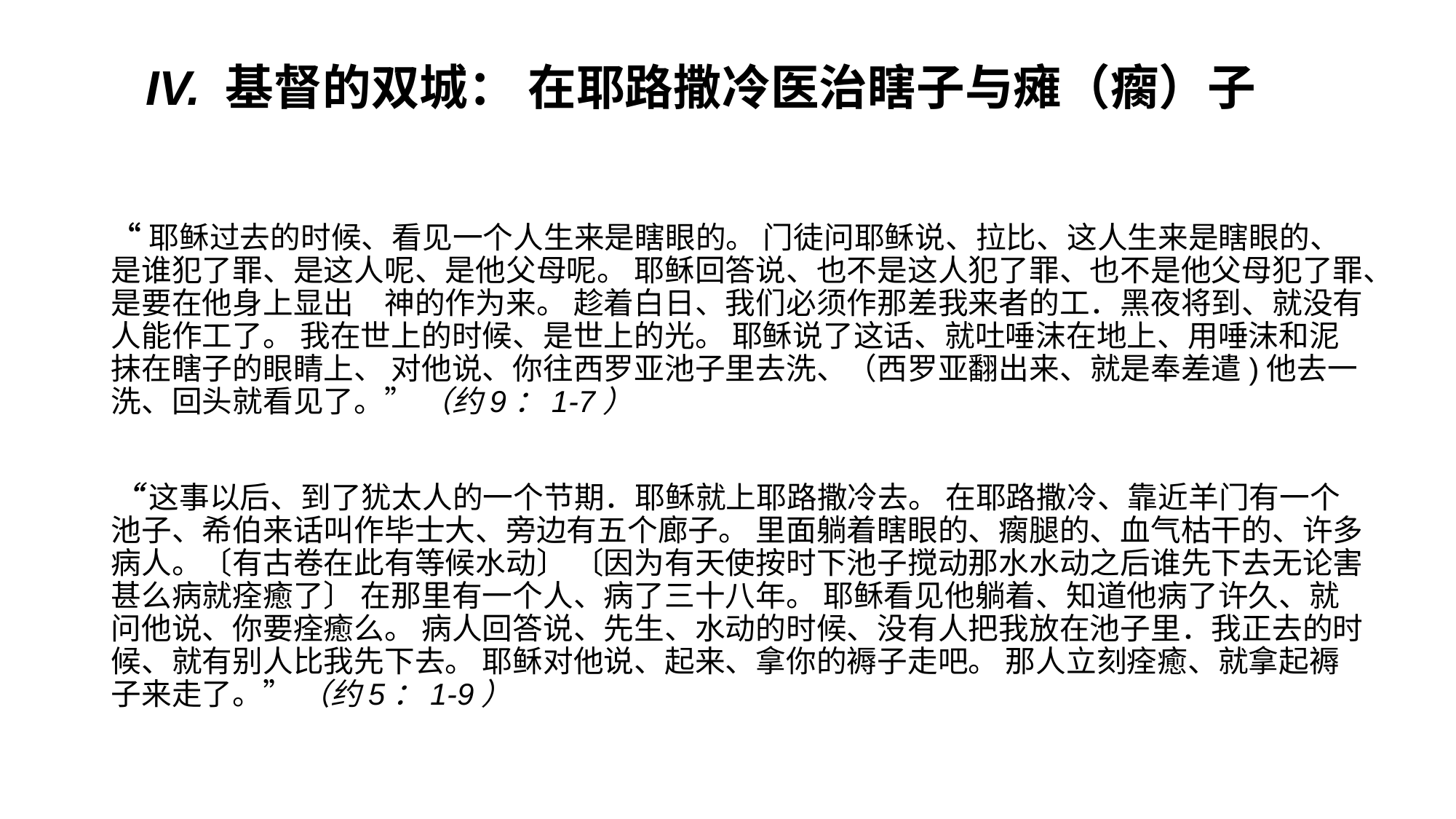

# IV. 基督的双城： 在耶路撒冷医治瞎子与瘫（瘸）子
“耶稣过去的时候、看见一个人生来是瞎眼的。 门徒问耶稣说、拉比、这人生来是瞎眼的、是谁犯了罪、是这人呢、是他父母呢。 耶稣回答说、也不是这人犯了罪、也不是他父母犯了罪、是要在他身上显出　神的作为来。 趁着白日、我们必须作那差我来者的工．黑夜将到、就没有人能作工了。 我在世上的时候、是世上的光。 耶稣说了这话、就吐唾沫在地上、用唾沫和泥抹在瞎子的眼睛上、 对他说、你往西罗亚池子里去洗、（西罗亚翻出来、就是奉差遣)他去一洗、回头就看见了。” （约9：1-7）

“这事以后、到了犹太人的一个节期．耶稣就上耶路撒冷去。 在耶路撒冷、靠近羊门有一个池子、希伯来话叫作毕士大、旁边有五个廊子。 里面躺着瞎眼的、瘸腿的、血气枯干的、许多病人。〔有古卷在此有等候水动〕 〔因为有天使按时下池子搅动那水水动之后谁先下去无论害甚么病就痊癒了〕 在那里有一个人、病了三十八年。 耶稣看见他躺着、知道他病了许久、就问他说、你要痊癒么。 病人回答说、先生、水动的时候、没有人把我放在池子里．我正去的时候、就有别人比我先下去。 耶稣对他说、起来、拿你的褥子走吧。 那人立刻痊癒、就拿起褥子来走了。” （约5：1-9）